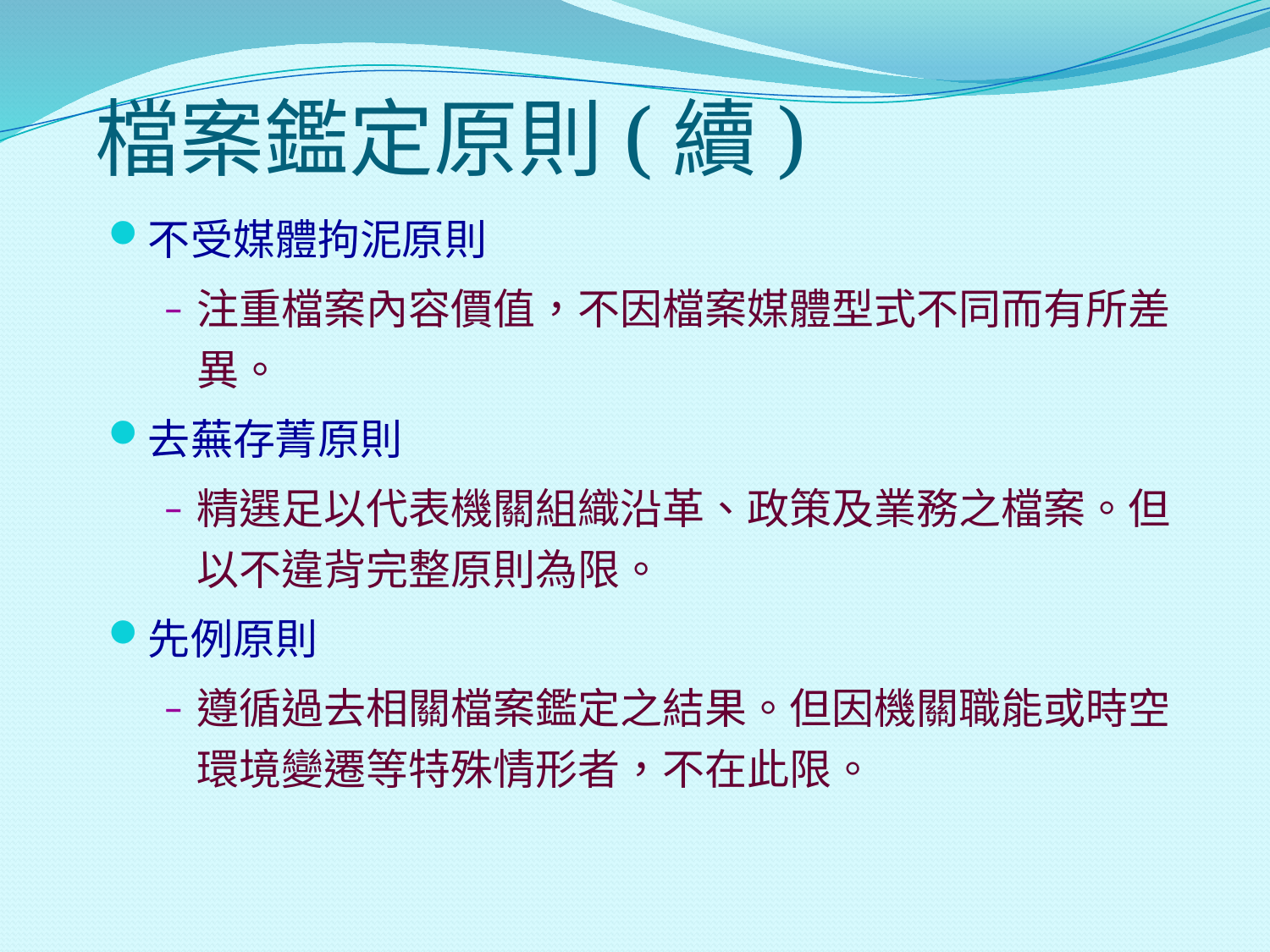

# 檔案鑑定原則(續)
不受媒體拘泥原則
注重檔案內容價值，不因檔案媒體型式不同而有所差異。
去蕪存菁原則
精選足以代表機關組織沿革、政策及業務之檔案。但以不違背完整原則為限。
先例原則
遵循過去相關檔案鑑定之結果。但因機關職能或時空環境變遷等特殊情形者，不在此限。